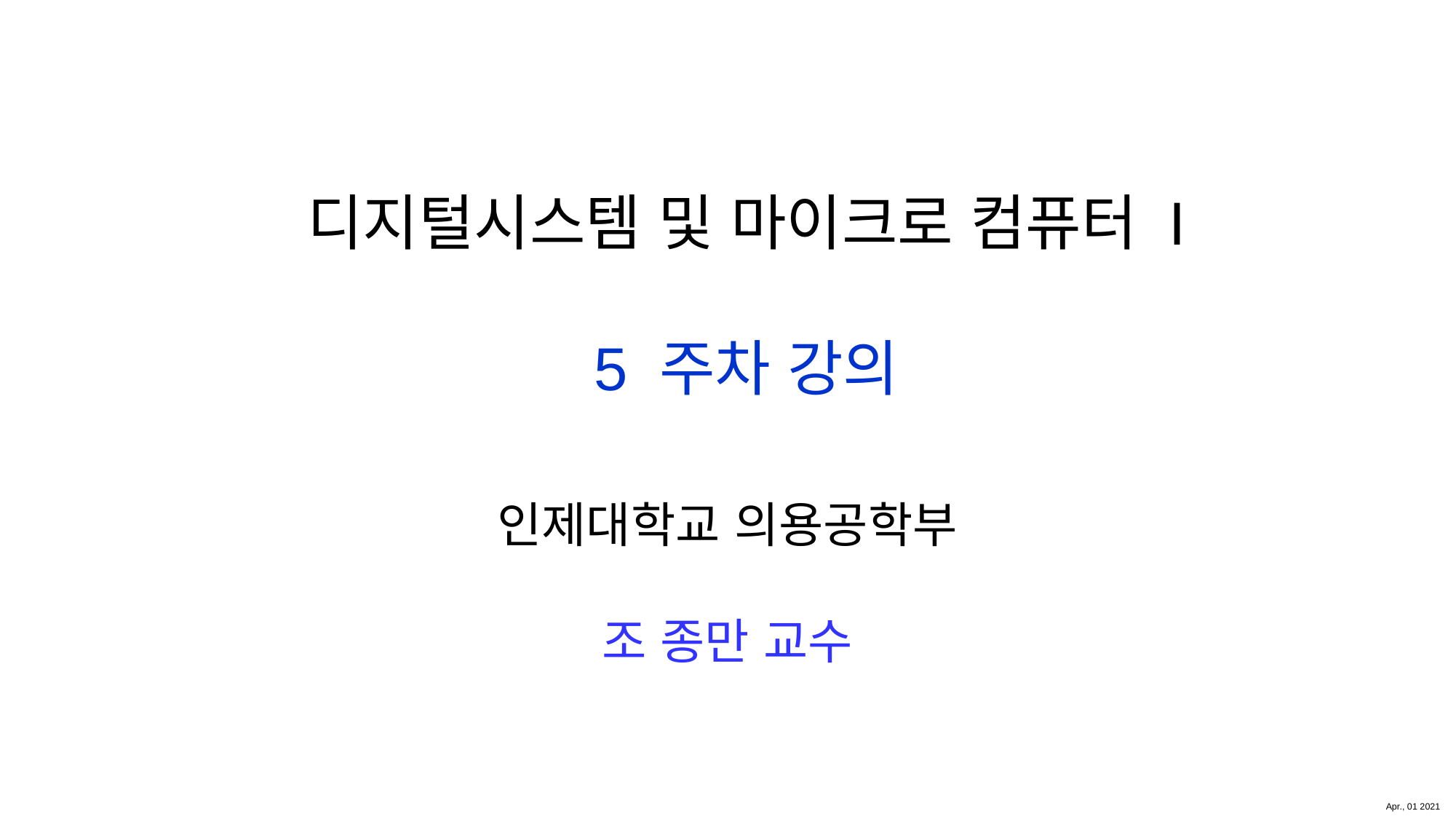

디지털시스템 및 마이크로 컴퓨터 I

5 주차 강의
인제대학교 의용공학부

조 종만 교수
Apr., 01 2021